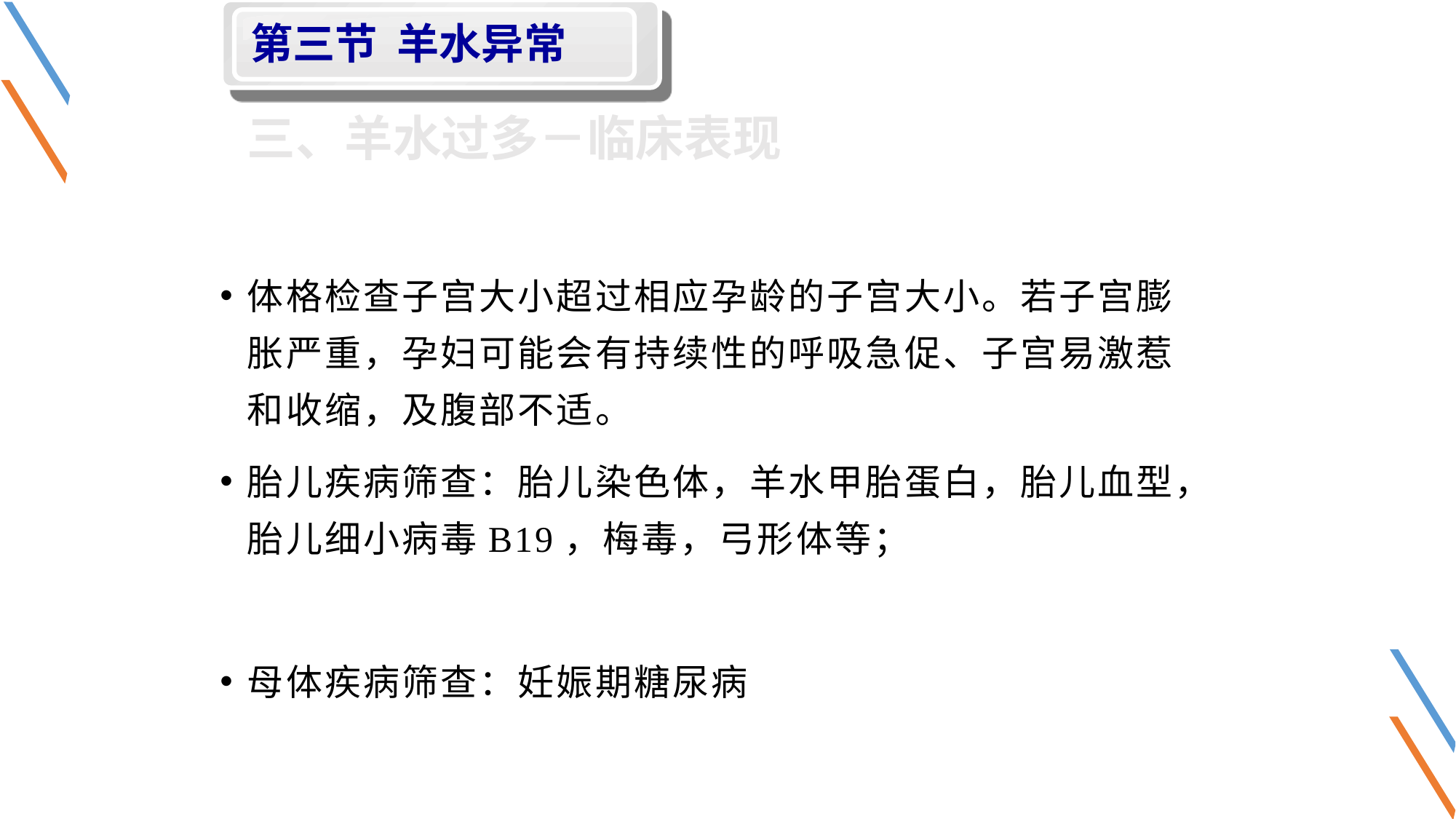

第三节  羊水异常

三、羊水过多－临床表现
体格检查子宫大小超过相应孕龄的子宫大小。若子宫膨胀严重，孕妇可能会有持续性的呼吸急促、子宫易激惹和收缩，及腹部不适。
胎儿疾病筛查：胎儿染色体，羊水甲胎蛋白，胎儿血型，胎儿细小病毒B19，梅毒，弓形体等；

母体疾病筛查：妊娠期糖尿病